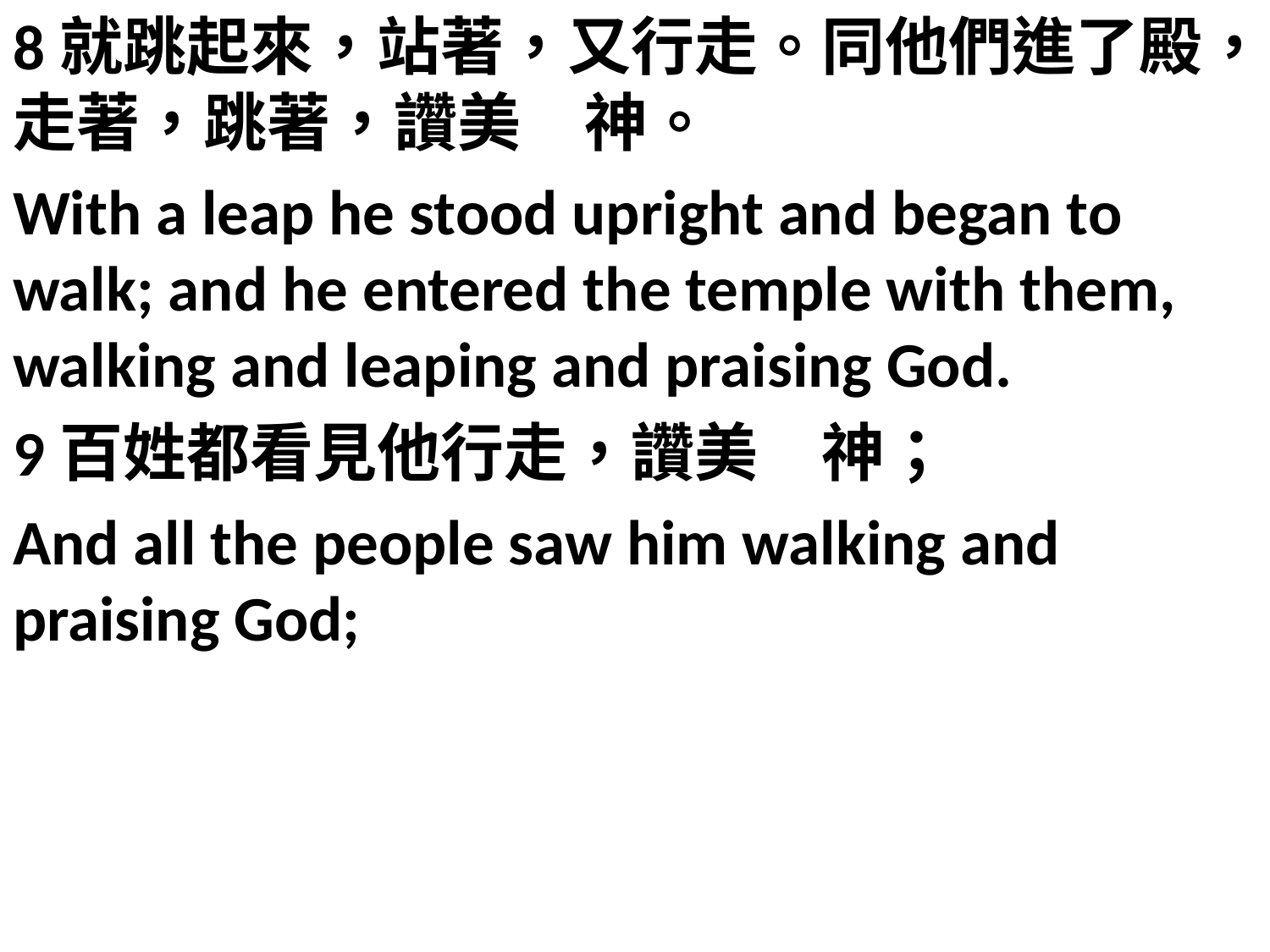

8就跳起來，站著，又行走。同他們進了殿，走著，跳著，讚美　神。
With a leap he stood upright and began to walk; and he entered the temple with them, walking and leaping and praising God.
9百姓都看見他行走，讚美　神；
And all the people saw him walking and praising God;